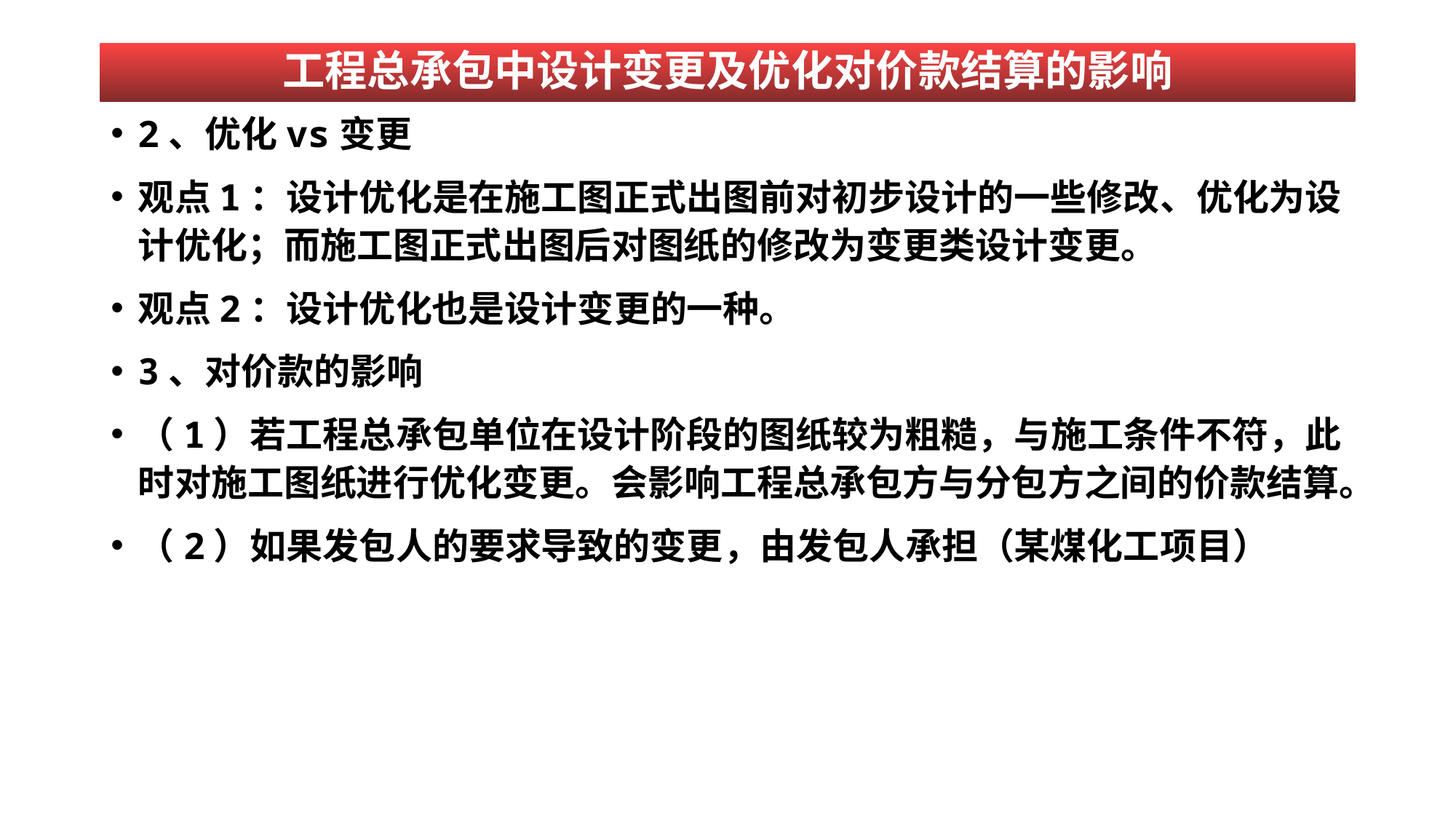

# 工程总承包中设计变更及优化对价款结算的影响
2、优化vs变更
观点1：设计优化是在施工图正式出图前对初步设计的一些修改、优化为设计优化；而施工图正式出图后对图纸的修改为变更类设计变更。
观点2：设计优化也是设计变更的一种。
3、对价款的影响
（1）若工程总承包单位在设计阶段的图纸较为粗糙，与施工条件不符，此时对施工图纸进行优化变更。会影响工程总承包方与分包方之间的价款结算。
（2）如果发包人的要求导致的变更，由发包人承担（某煤化工项目）